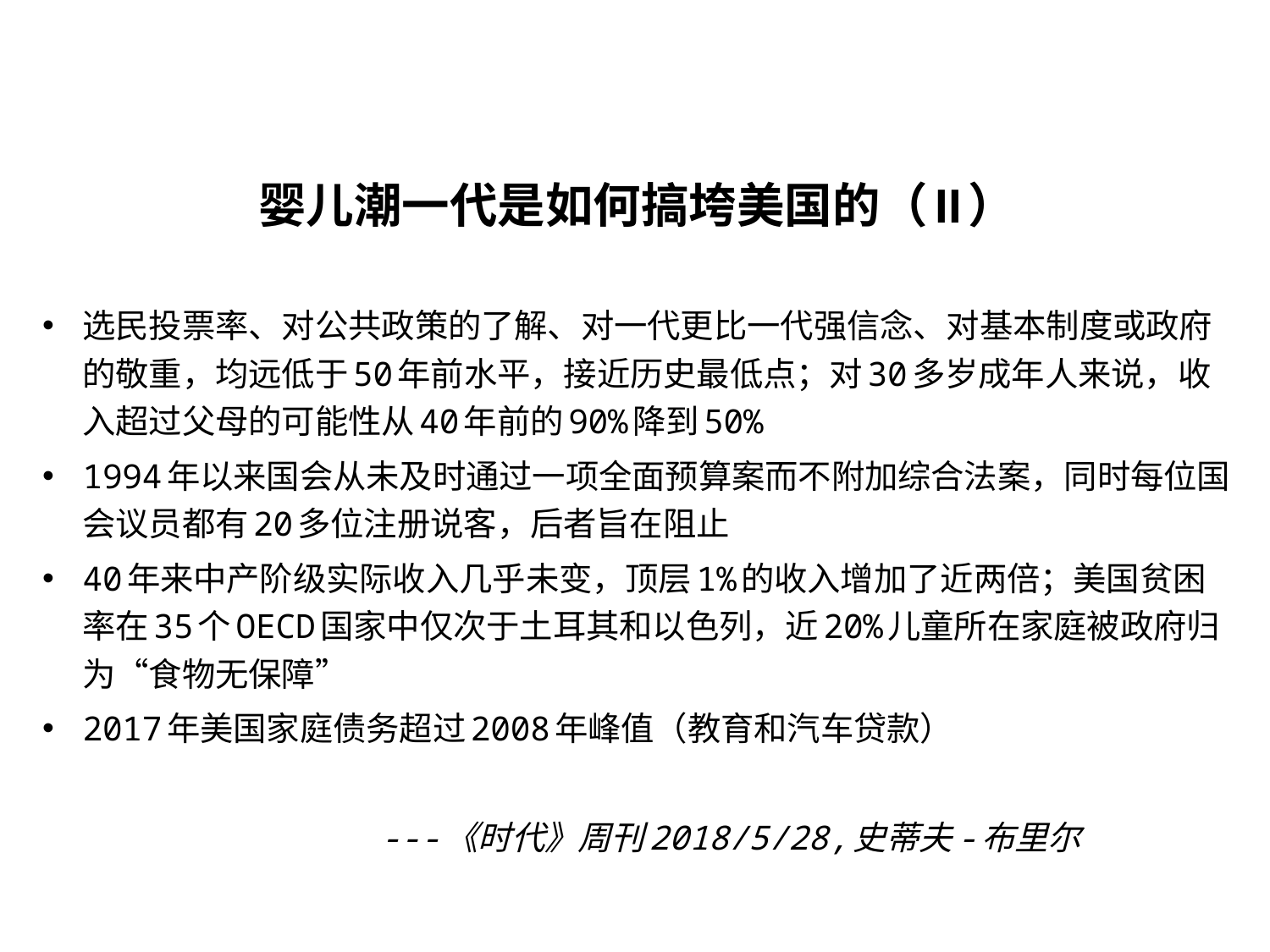

婴儿潮一代是如何搞垮美国的（II）

选民投票率、对公共政策的了解、对一代更比一代强信念、对基本制度或政府的敬重，均远低于50年前水平，接近历史最低点；对30多岁成年人来说，收入超过父母的可能性从40年前的90%降到50%
1994年以来国会从未及时通过一项全面预算案而不附加综合法案，同时每位国会议员都有20多位注册说客，后者旨在阻止
40年来中产阶级实际收入几乎未变，顶层1%的收入增加了近两倍；美国贫困率在35个OECD国家中仅次于土耳其和以色列，近20%儿童所在家庭被政府归为“食物无保障”
2017年美国家庭债务超过2008年峰值（教育和汽车贷款）

                 ---《时代》周刊2018/5/28,史蒂夫-布里尔
IWEP